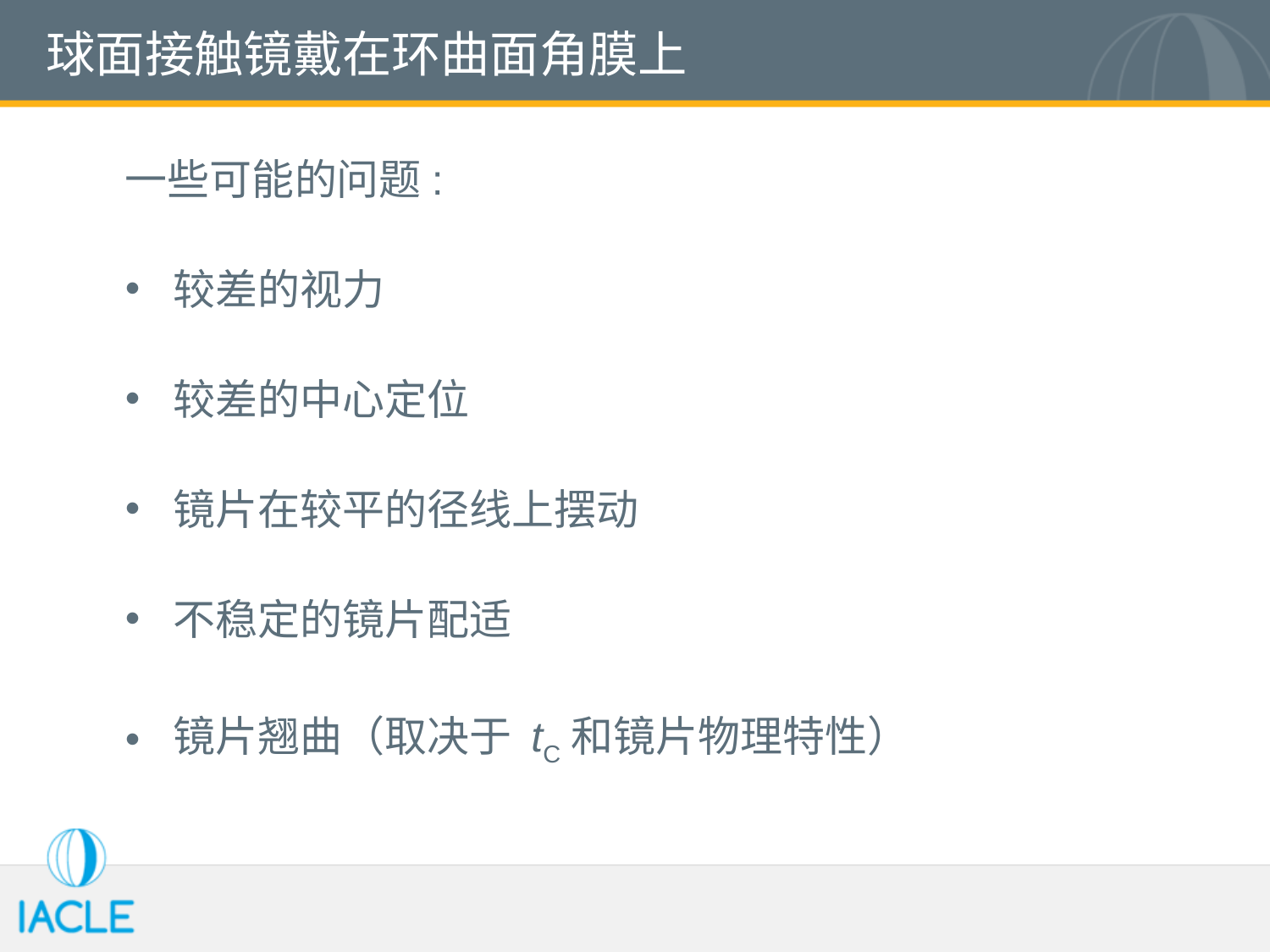

# 球面接触镜戴在环曲面角膜上
一些可能的问题:
较差的视力
较差的中心定位
镜片在较平的径线上摆动
不稳定的镜片配适
镜片翘曲（取决于 tC和镜片物理特性）